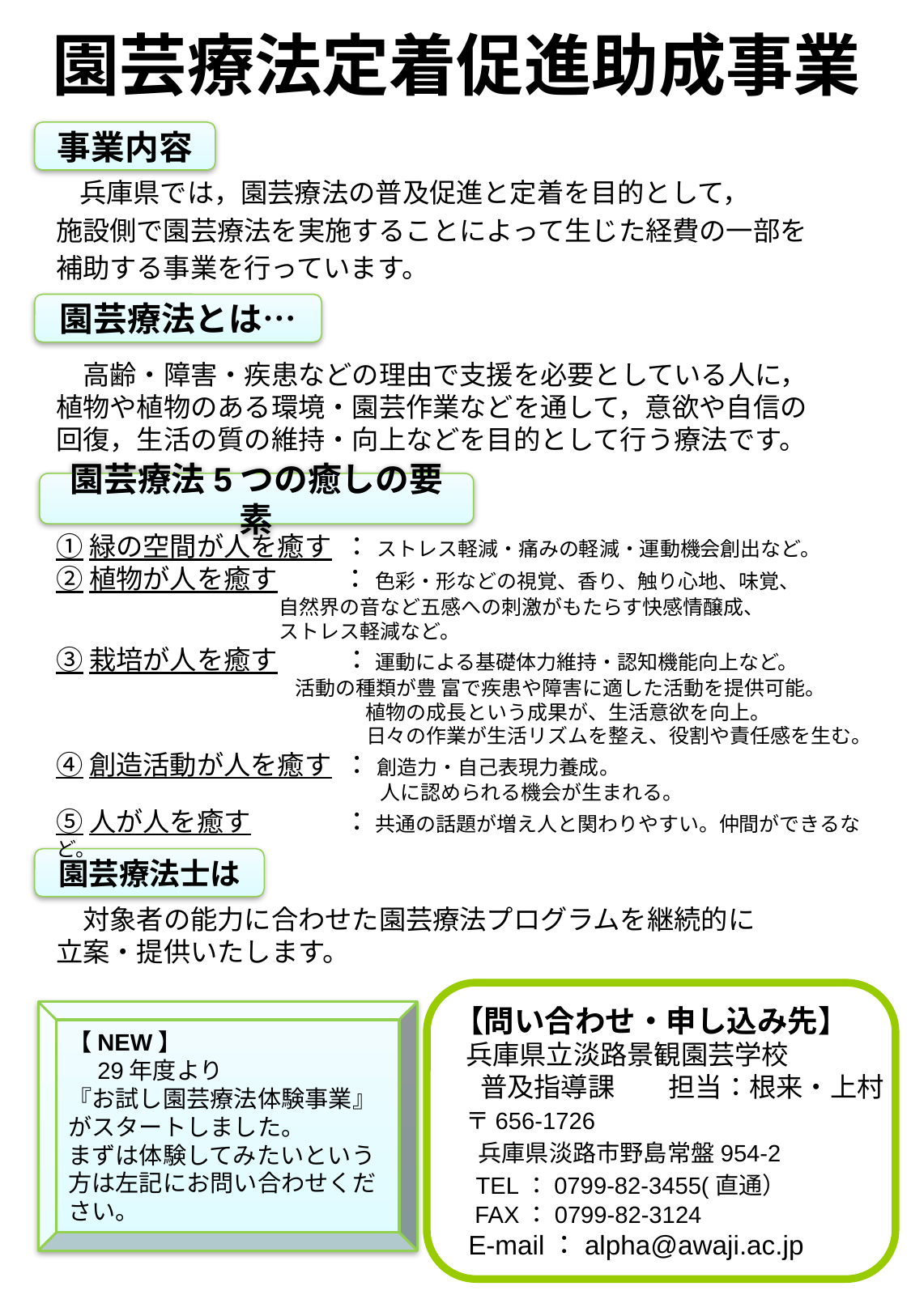

園芸療法定着促進助成事業
事業内容
　兵庫県では，園芸療法の普及促進と定着を目的として，
施設側で園芸療法を実施することによって生じた経費の一部を
補助する事業を行っています。
園芸療法とは…
　高齢・障害・疾患などの理由で支援を必要としている人に，
植物や植物のある環境・園芸作業などを通して，意欲や自信の
回復，生活の質の維持・向上などを目的として行う療法です。
園芸療法5つの癒しの要素
①緑の空間が人を癒す  ： ストレス軽減・痛みの軽減・運動機会創出など。
②植物が人を癒す   　　  ： 色彩・形などの視覚、香り、触り心地、味覚、
                                                 自然界の音など五感への刺激がもたらす快感情醸成、
                                                 ストレス軽減など。
③栽培が人を癒す　　  ： 運動による基礎体力維持・認知機能向上など。
                             　　　          活動の種類が豊 富で疾患や障害に適した活動を提供可能。
　　　　　　　　　　　  　　　    植物の成長という成果が、生活意欲を向上。
　　　　　　　　　　　    　　　  日々の作業が生活リズムを整え、役割や責任感を生む。
④創造活動が人を癒す  ： 創造力・自己表現力養成。
　　　　　　　　　　　　　　　　人に認められる機会が生まれる。
⑤人が人を癒す　　　  ： 共通の話題が増え人と関わりやすい。仲間ができるなど。
園芸療法士は
　対象者の能力に合わせた園芸療法プログラムを継続的に
立案・提供いたします。
【問い合わせ・申し込み先】
 兵庫県立淡路景観園芸学校
　普及指導課　　担当：根来・上村
 〒656-1726
   兵庫県淡路市野島常盤954-2
   TEL：0799-82-3455(直通）
   FAX：0799-82-3124
  E-mail：alpha@awaji.ac.jp

【NEW】
　29年度より
『お試し園芸療法体験事業』がスタートしました。
まずは体験してみたいという方は左記にお問い合わせください。